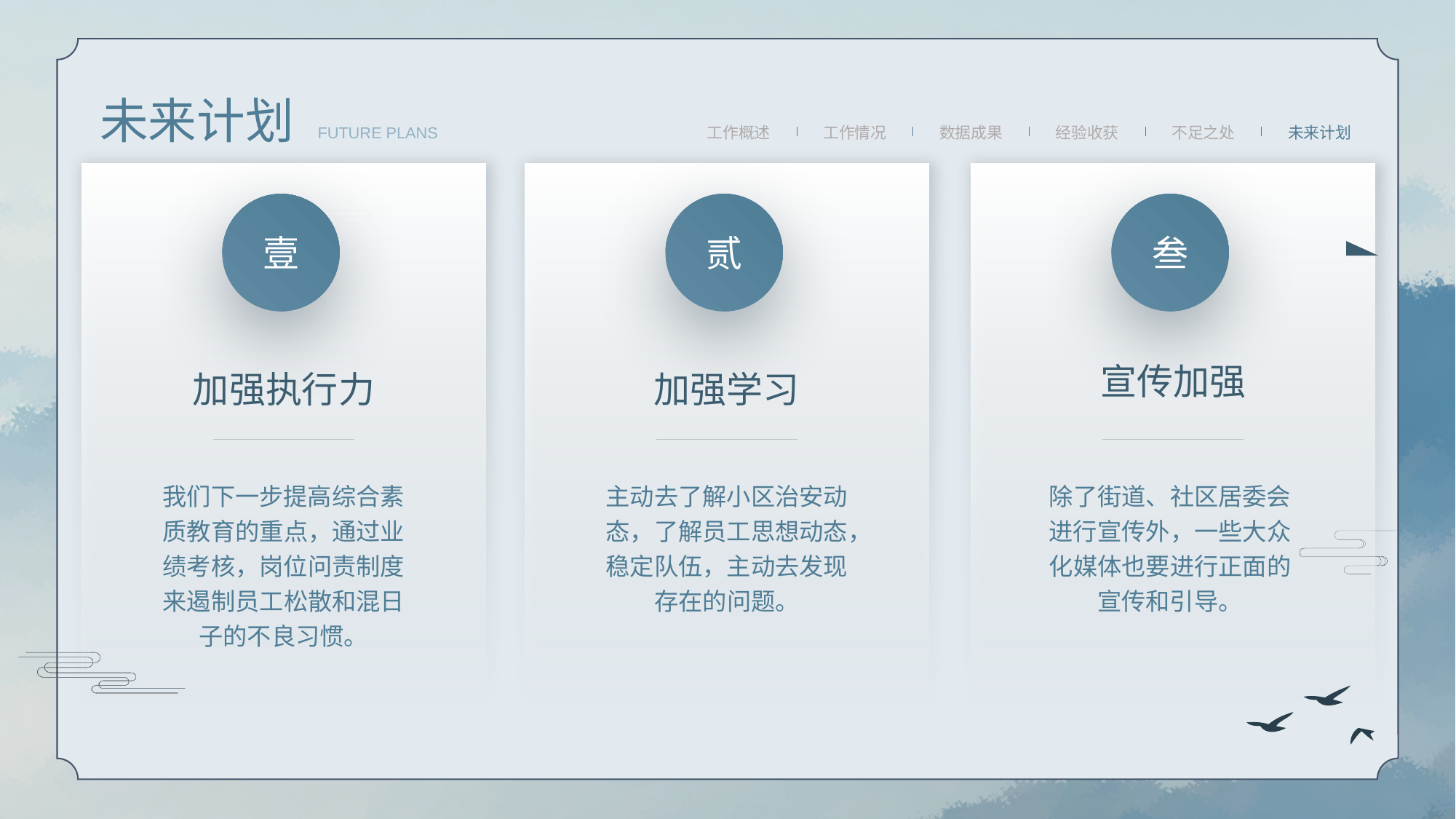

未来计划
FUTURE PLANS
工作概述
工作情况
数据成果
经验收获
不足之处
未来计划

壹
贰
叁

宣传加强
加强执⾏⼒
加强学习
我们下⼀步提⾼综合素质教育的重点，通过业绩考核，岗位问责制度来遏制员⼯松散和混⽇⼦的不良习惯。
主动去了解⼩区治安动态，了解员⼯思想动态，稳定队伍，主动去发现存在的问题。
除了街道、社区居委会进⾏宣传外，⼀些⼤众化媒体也要进⾏正⾯的宣传和引导。